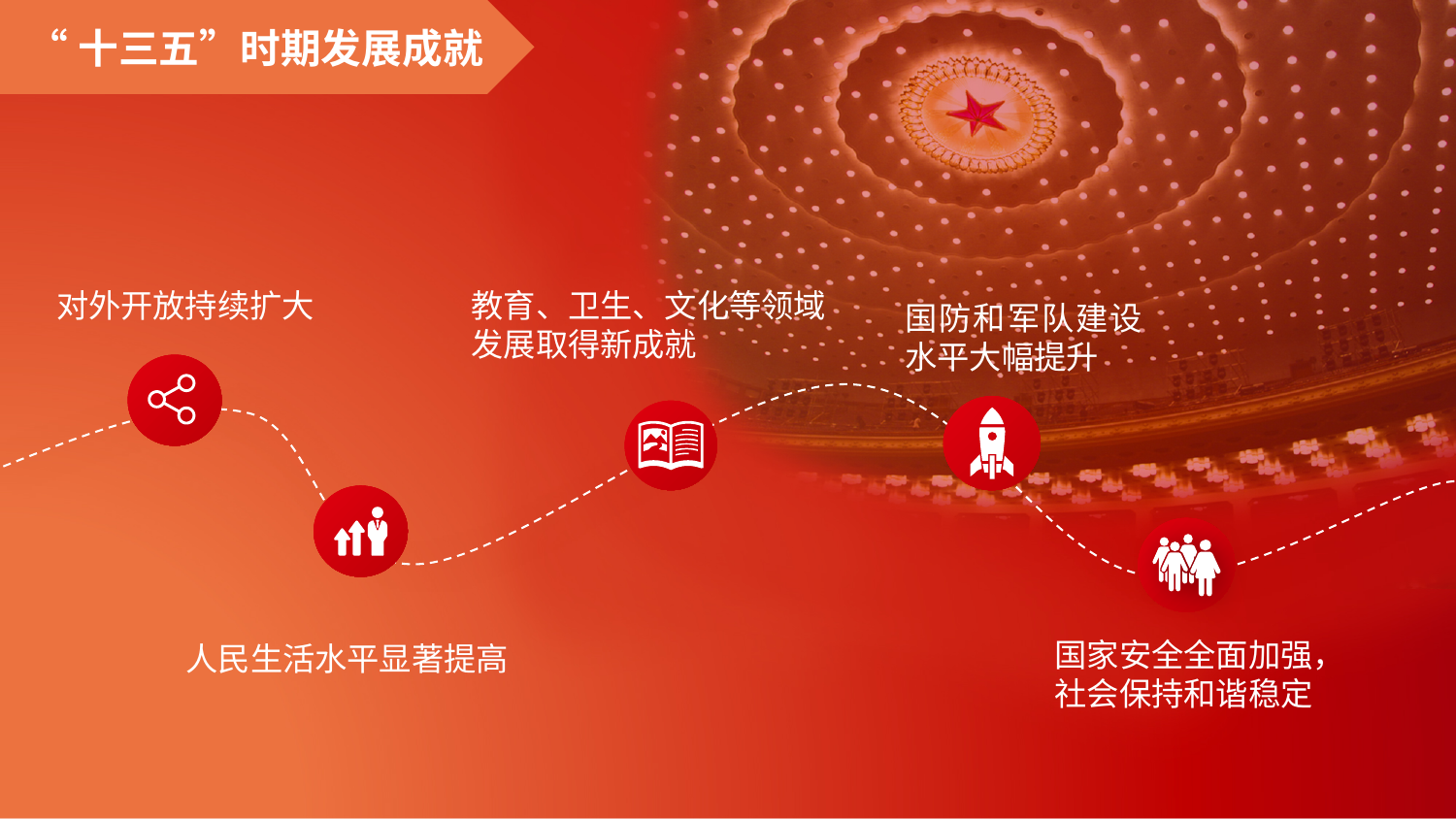

“十三五”时期发展成就
对外开放持续扩大
教育、卫生、文化等领域发展取得新成就
国防和军队建设水平大幅提升

人民生活水平显著提高
国家安全全面加强，
社会保持和谐稳定